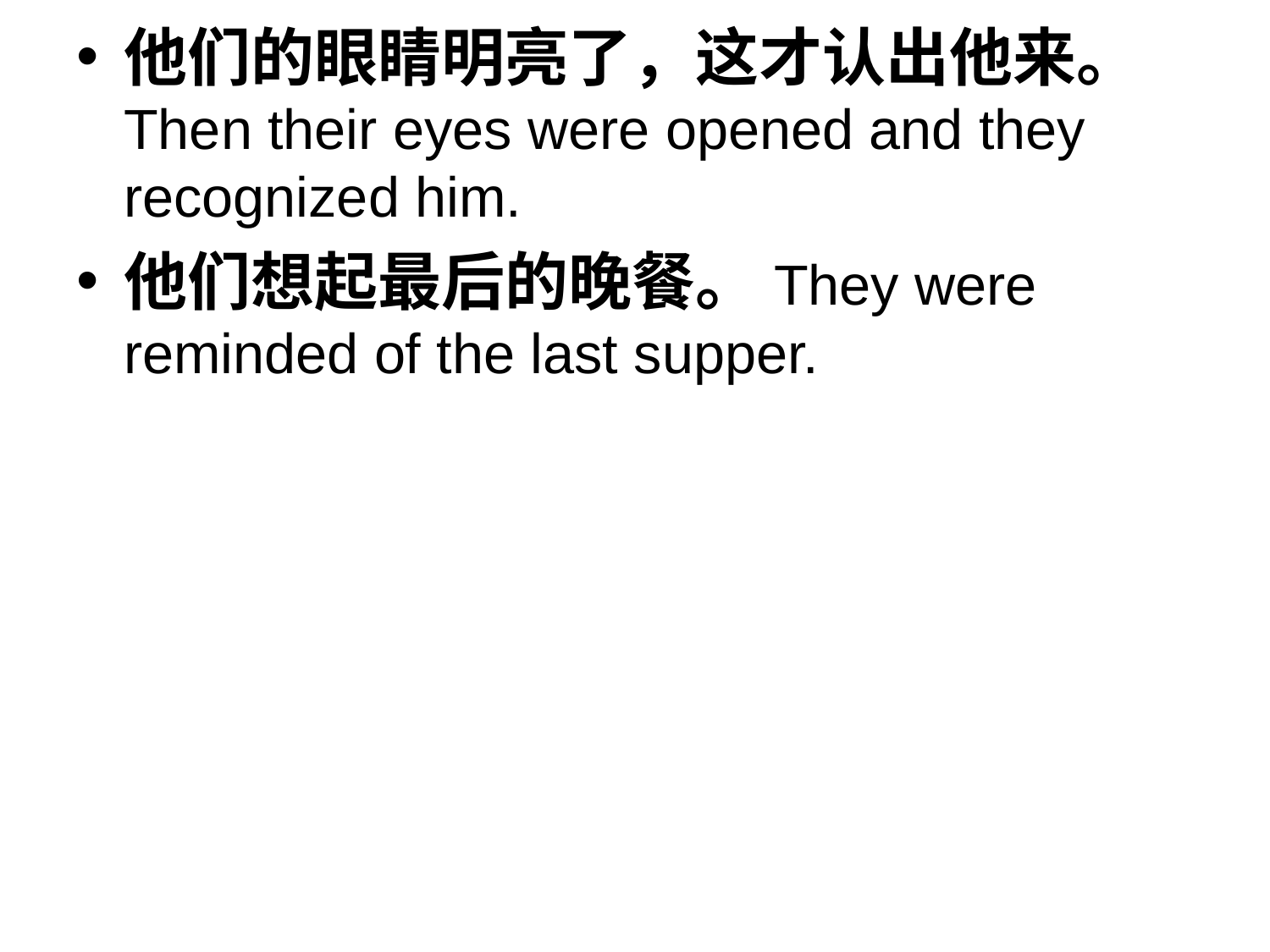

他们的眼睛明亮了，这才认出他来。 Then their eyes were opened and they recognized him.
他们想起最后的晚餐。They were reminded of the last supper.